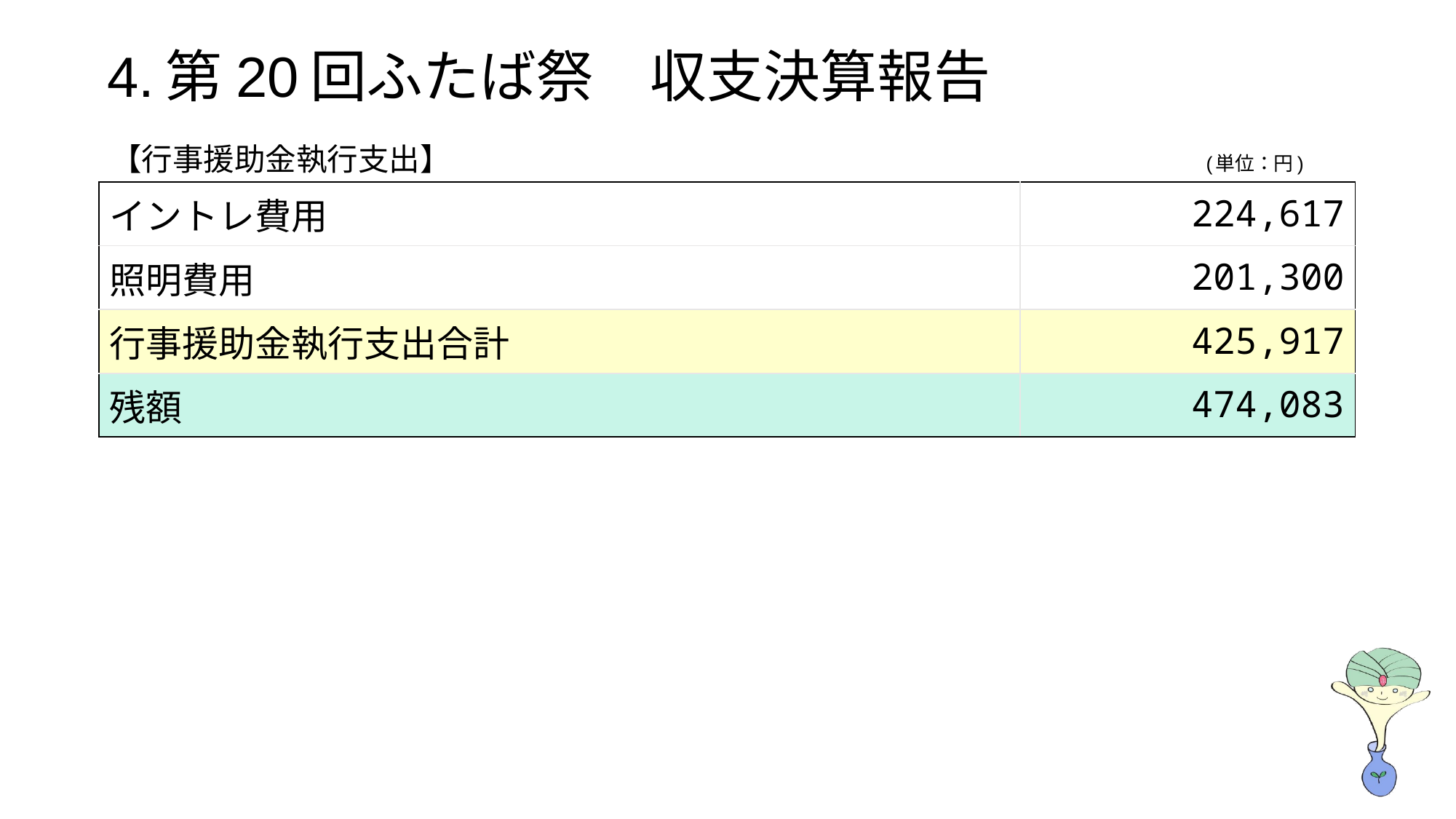

# 4.第20回ふたば祭　収支決算報告
【行事援助金執行支出】　　　　　　　　　　　　　　　　　　　　　　　　 (単位：円)
| イントレ費用 | 224,617 |
| --- | --- |
| 照明費用 | 201,300 |
| 行事援助金執行支出合計 | 425,917 |
| 残額 | 474,083 |